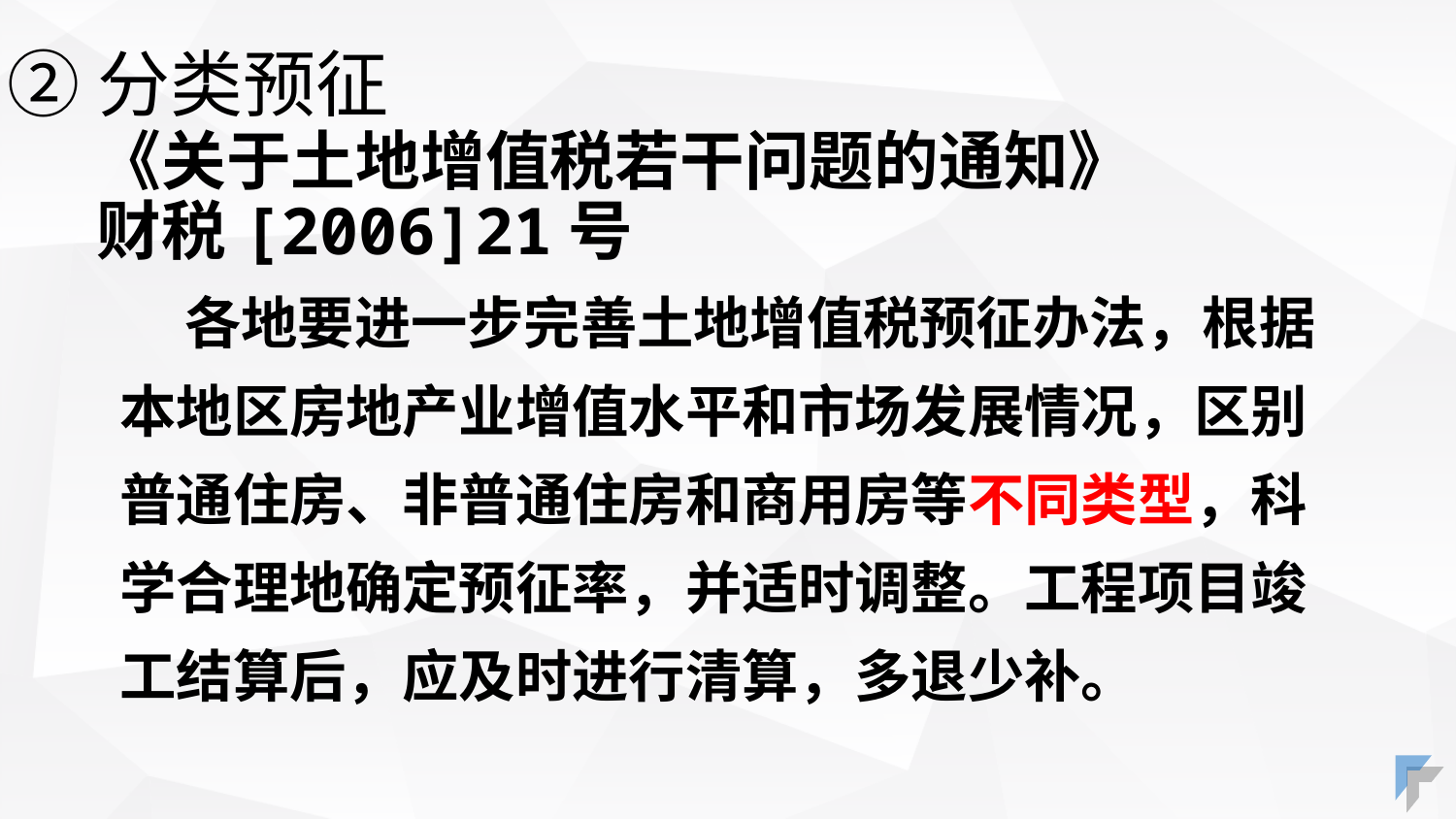

②分类预征
《关于土地增值税若干问题的通知》
财税[2006]21号
    各地要进一步完善土地增值税预征办法，根据本地区房地产业增值水平和市场发展情况，区别普通住房、非普通住房和商用房等不同类型，科学合理地确定预征率，并适时调整。工程项目竣工结算后，应及时进行清算，多退少补。